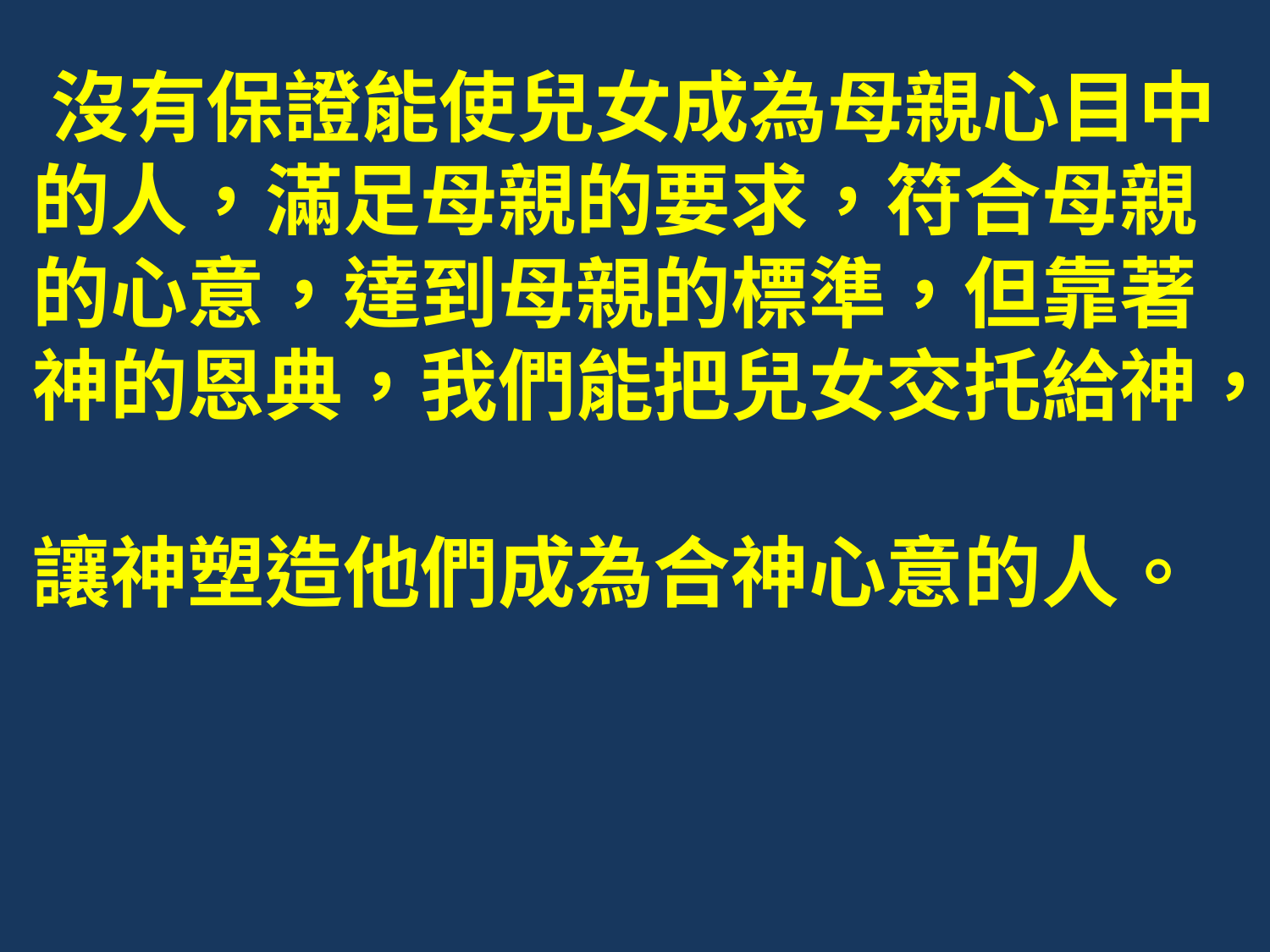

# 沒有保證能使兒女成為母親心目中 的人，滿足母親的要求，符合母親 的心意，達到母親的標準，但靠著 神的恩典，我們能把兒女交托給神， 讓神塑造他們成為合神心意的人。